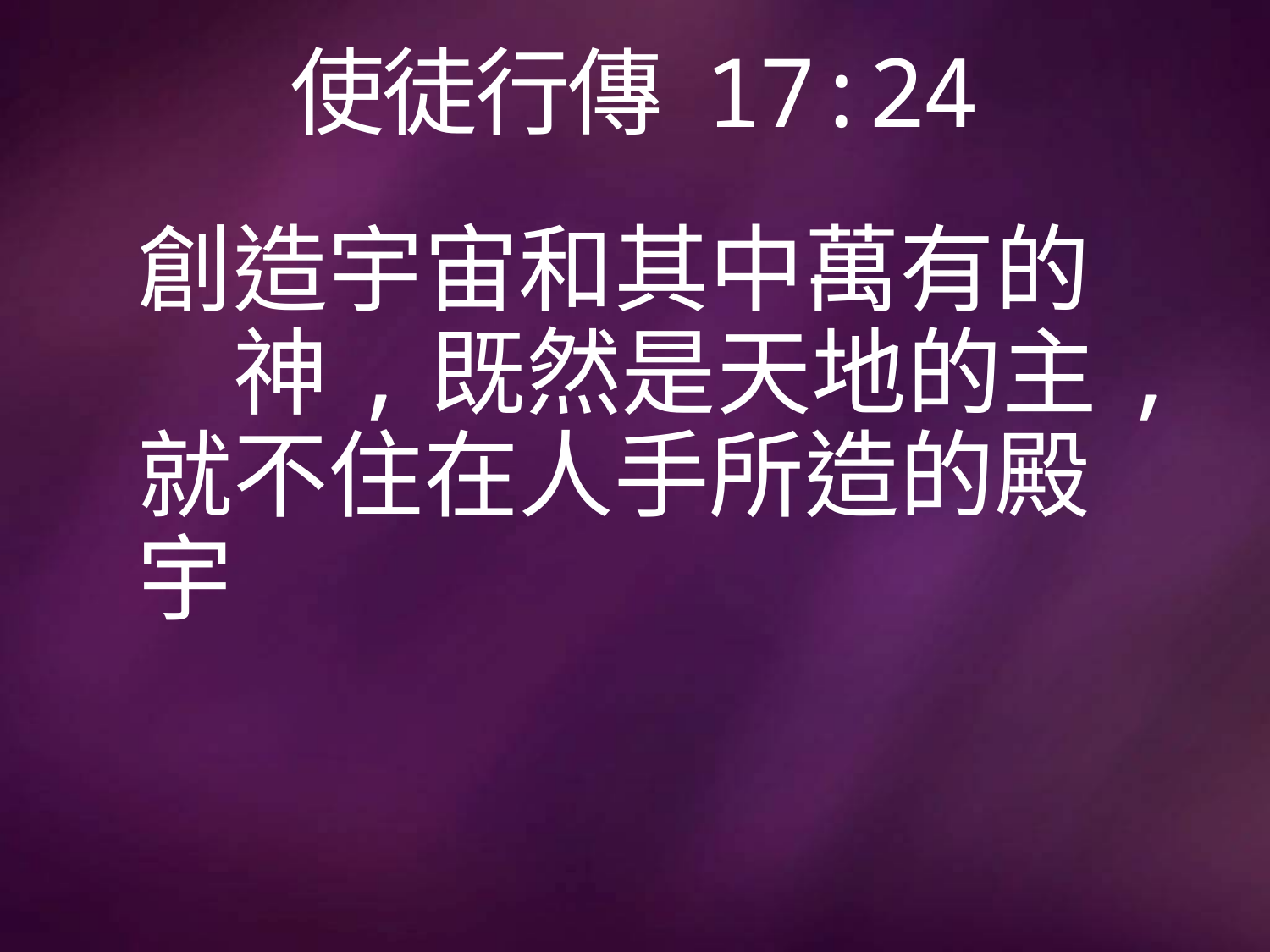

# 使徒行傳 17:24
創造宇宙和其中萬有的　神,既然是天地的主,就不住在人手所造的殿宇